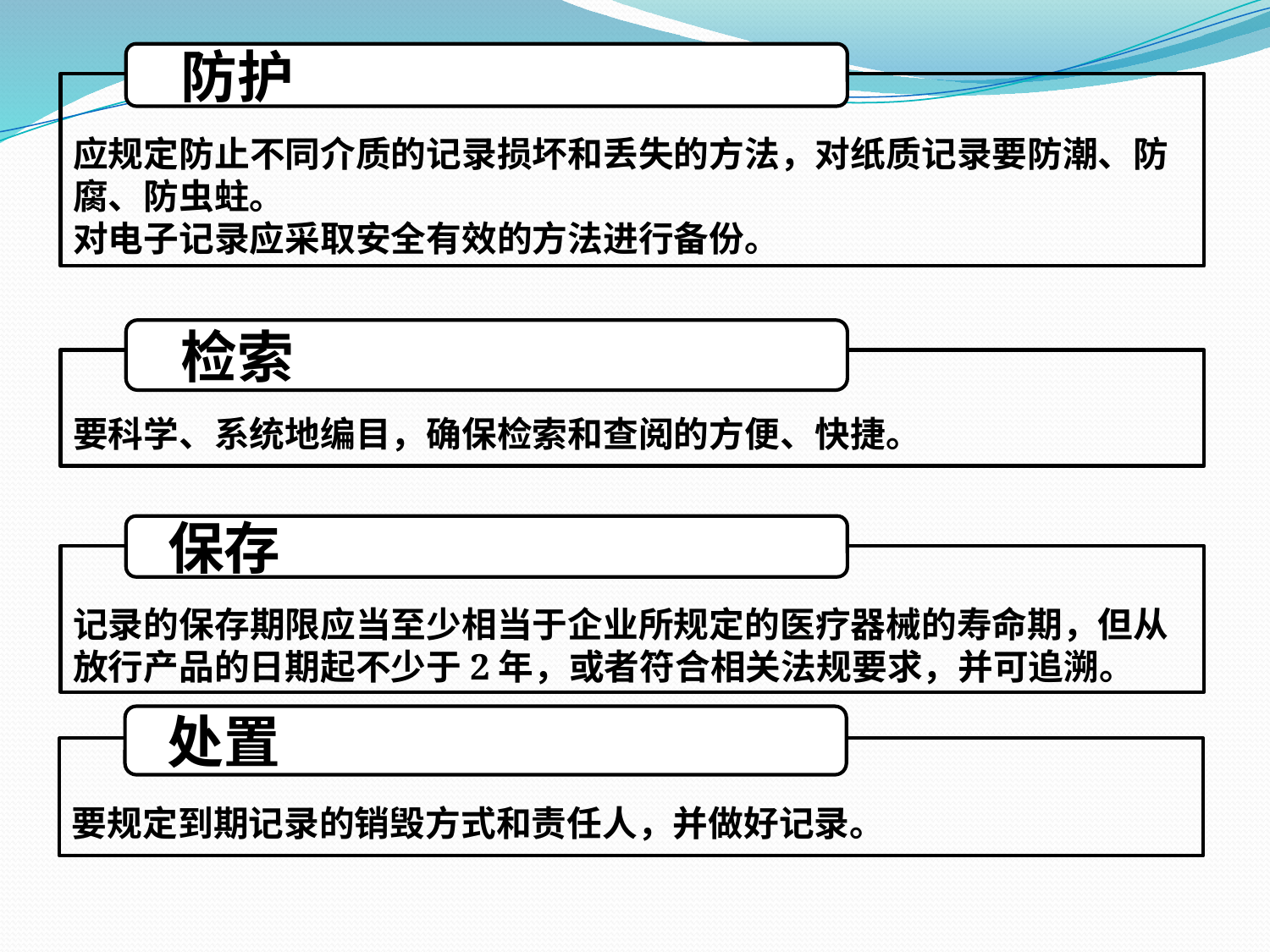

防护

应规定防止不同介质的记录损坏和丢失的方法，对纸质记录要防潮、防腐、防虫蛀。
对电子记录应采取安全有效的方法进行备份。
  检索

要科学、系统地编目，确保检索和查阅的方便、快捷。
 保存

记录的保存期限应当至少相当于企业所规定的医疗器械的寿命期，但从放行产品的日期起不少于2年，或者符合相关法规要求，并可追溯。
 处置

要规定到期记录的销毁方式和责任人，并做好记录。